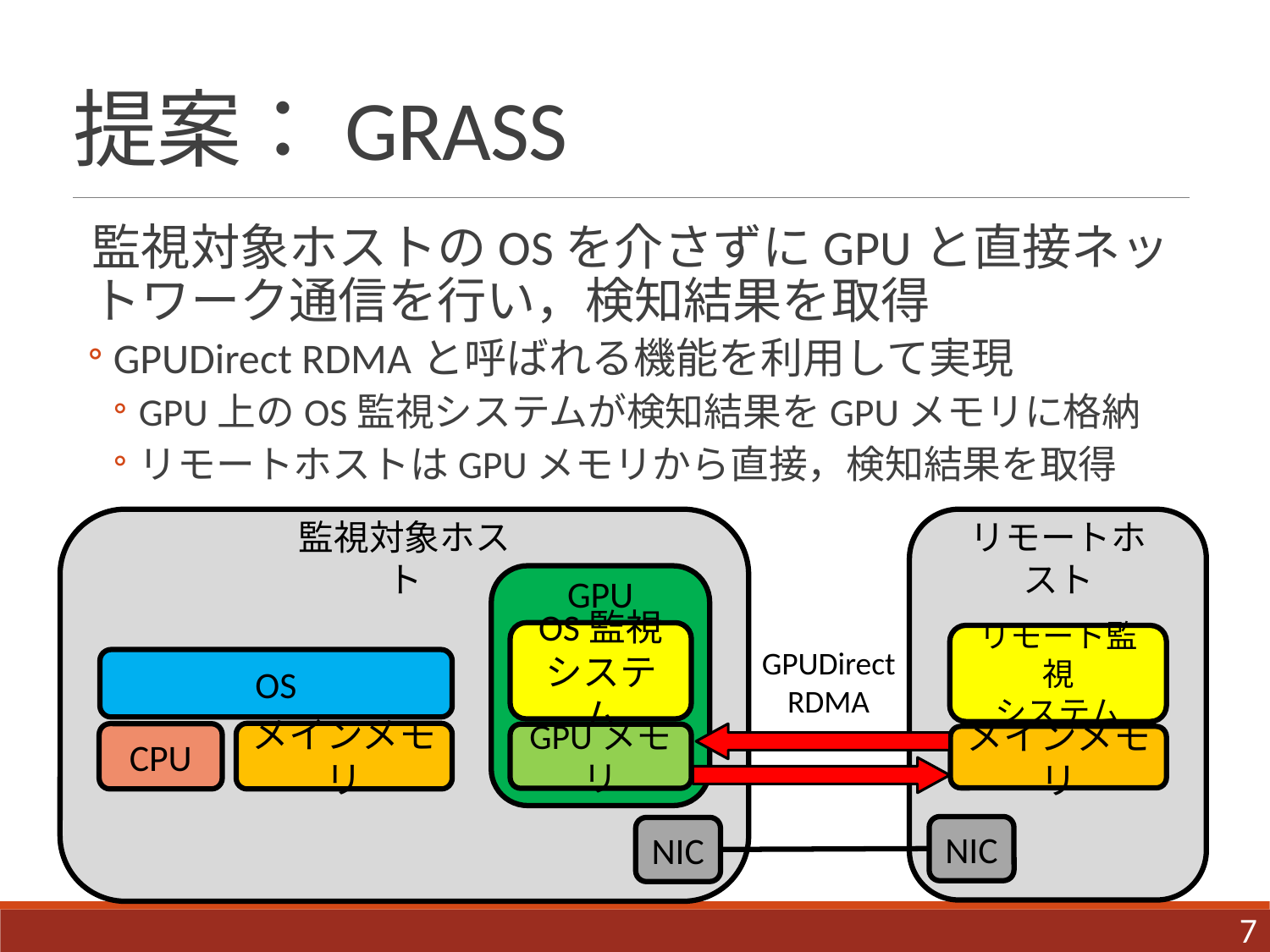

# 提案：GRASS
監視対象ホストのOSを介さずにGPUと直接ネットワーク通信を行い，検知結果を取得
GPUDirect RDMAと呼ばれる機能を利用して実現
GPU上のOS監視システムが検知結果をGPUメモリに格納
リモートホストはGPUメモリから直接，検知結果を取得

リモートホスト
監視対象ホスト
GPU

OS監視
システム
リモート監視
システム
GPUDirect
RDMA
OS
メインメモリ
CPU

GPUメモリ
メインメモリ

NIC
NIC
7